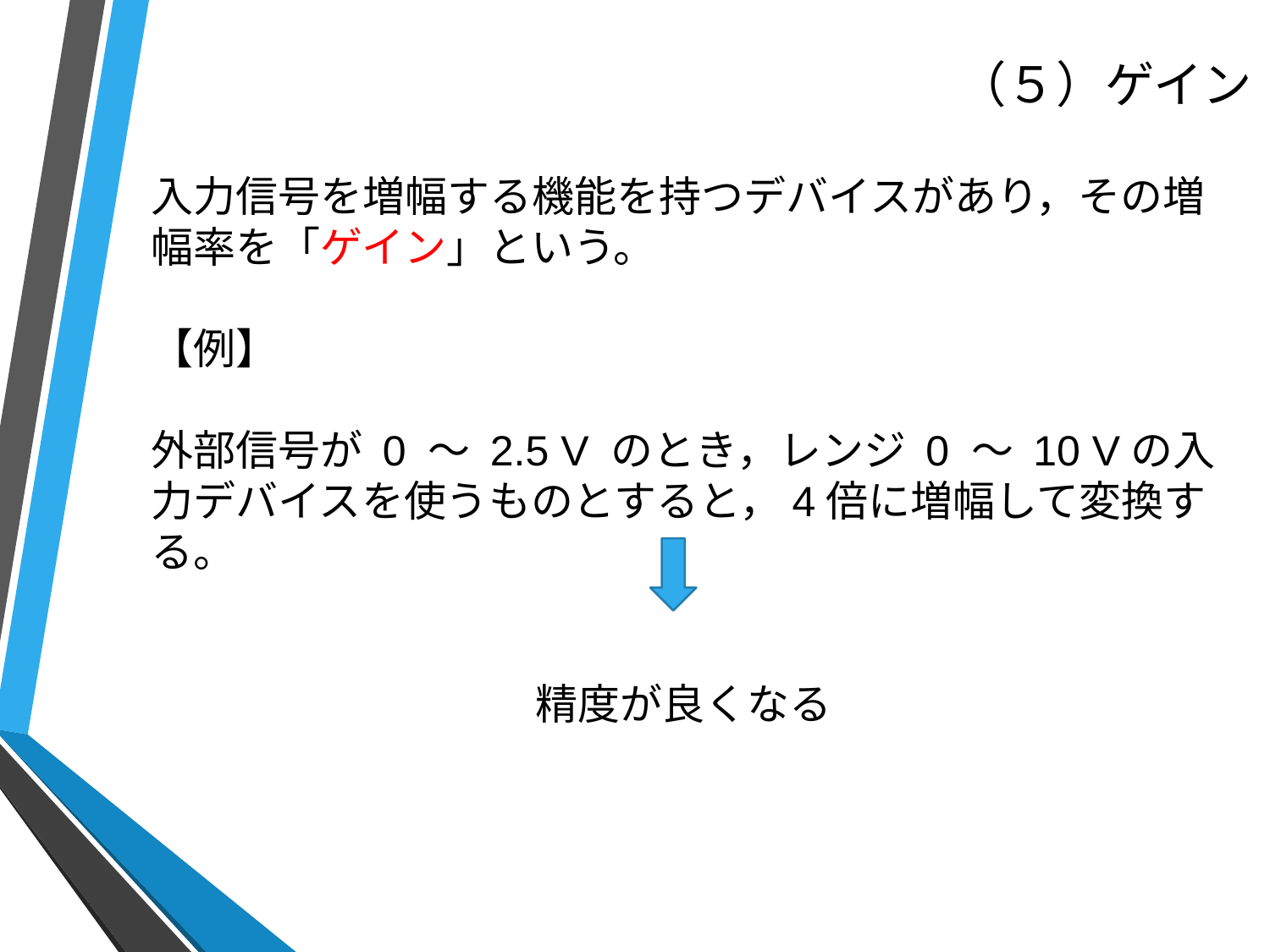

# （５）ゲイン
入力信号を増幅する機能を持つデバイスがあり，その増幅率を「ゲイン」という。

【例】

外部信号が 0 ～ 2.5 V のとき，レンジ 0 ～ 10 Vの入力デバイスを使うものとすると，4倍に増幅して変換する。

精度が良くなる